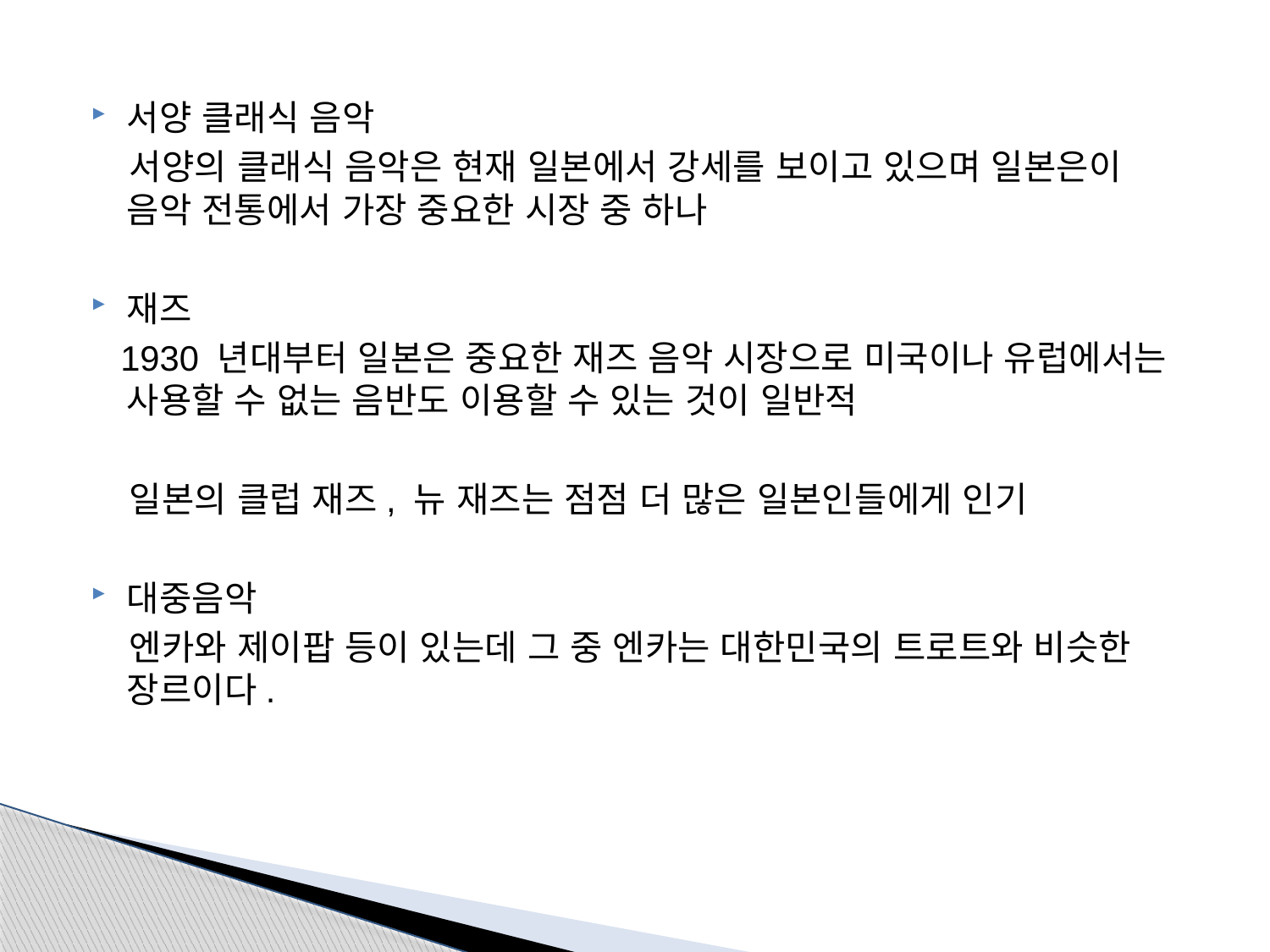

서양 클래식 음악
   서양의 클래식 음악은 현재 일본에서 강세를 보이고 있으며 일본은이 음악 전통에서 가장 중요한 시장 중 하나

재즈
   1930 년대부터 일본은 중요한 재즈 음악 시장으로 미국이나 유럽에서는 사용할 수 없는 음반도 이용할 수 있는 것이 일반적

   일본의 클럽 재즈, 뉴 재즈는 점점 더 많은 일본인들에게 인기

대중음악
   엔카와 제이팝 등이 있는데 그 중 엔카는 대한민국의 트로트와 비슷한 장르이다.